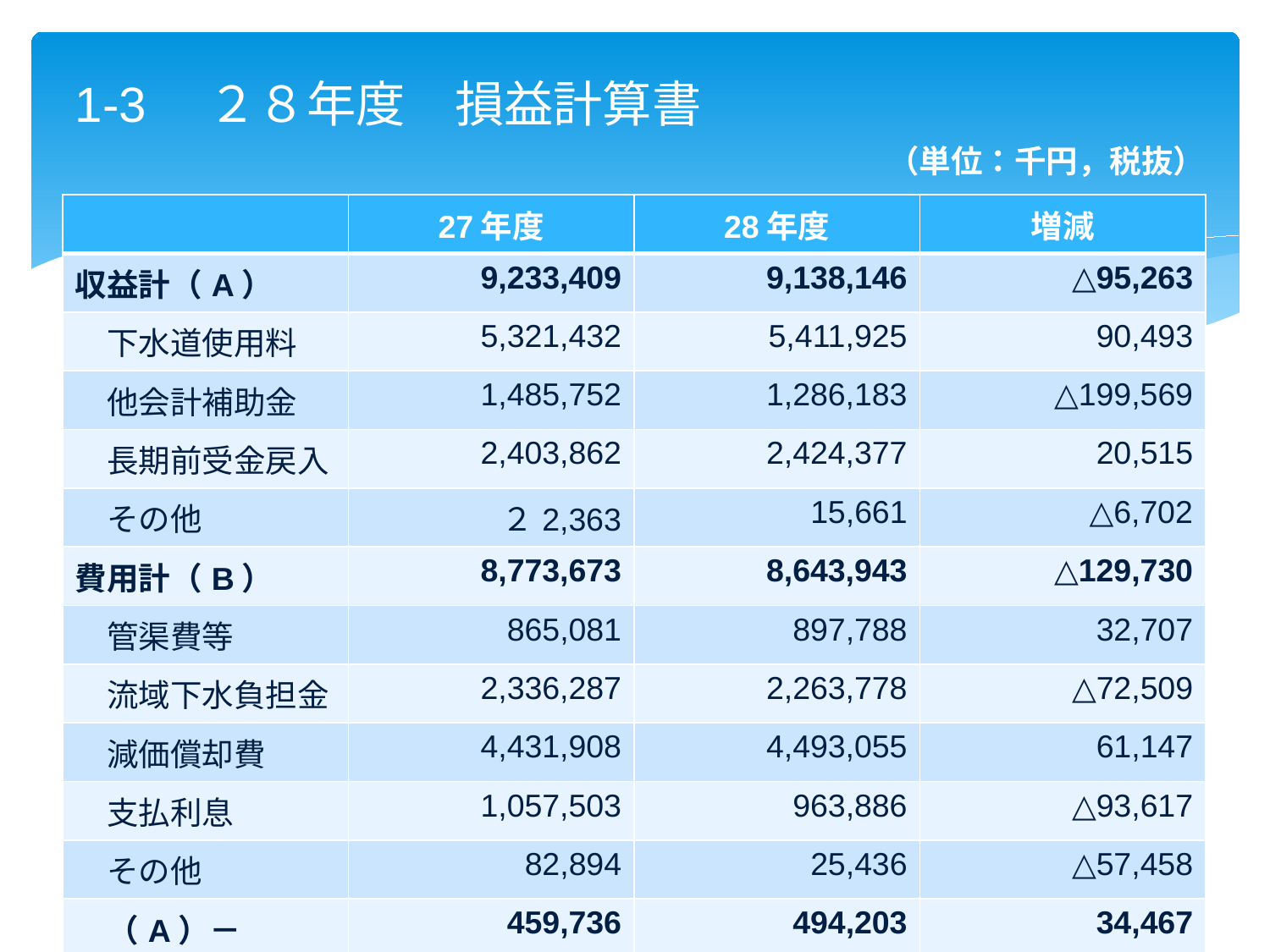

# 1-3　２８年度　損益計算書
　　　（単位：千円，税抜）
|  | 27年度 | 28年度 | 増減 |
| --- | --- | --- | --- |
| 収益計（A） | 9,233,409 | 9,138,146 | △95,263 |
| 下水道使用料 | 5,321,432 | 5,411,925 | 90,493 |
| 他会計補助金 | 1,485,752 | 1,286,183 | △199,569 |
| 長期前受金戻入 | 2,403,862 | 2,424,377 | 20,515 |
| その他 | ２2,363 | 15,661 | △6,702 |
| 費用計（B） | 8,773,673 | 8,643,943 | △129,730 |
| 管渠費等 | 865,081 | 897,788 | 32,707 |
| 流域下水負担金 | 2,336,287 | 2,263,778 | △72,509 |
| 減価償却費 | 4,431,908 | 4,493,055 | 61,147 |
| 支払利息 | 1,057,503 | 963,886 | △93,617 |
| その他 | 82,894 | 25,436 | △57,458 |
| （A）－（B） | 459,736 | 494,203 | 34,467 |
6